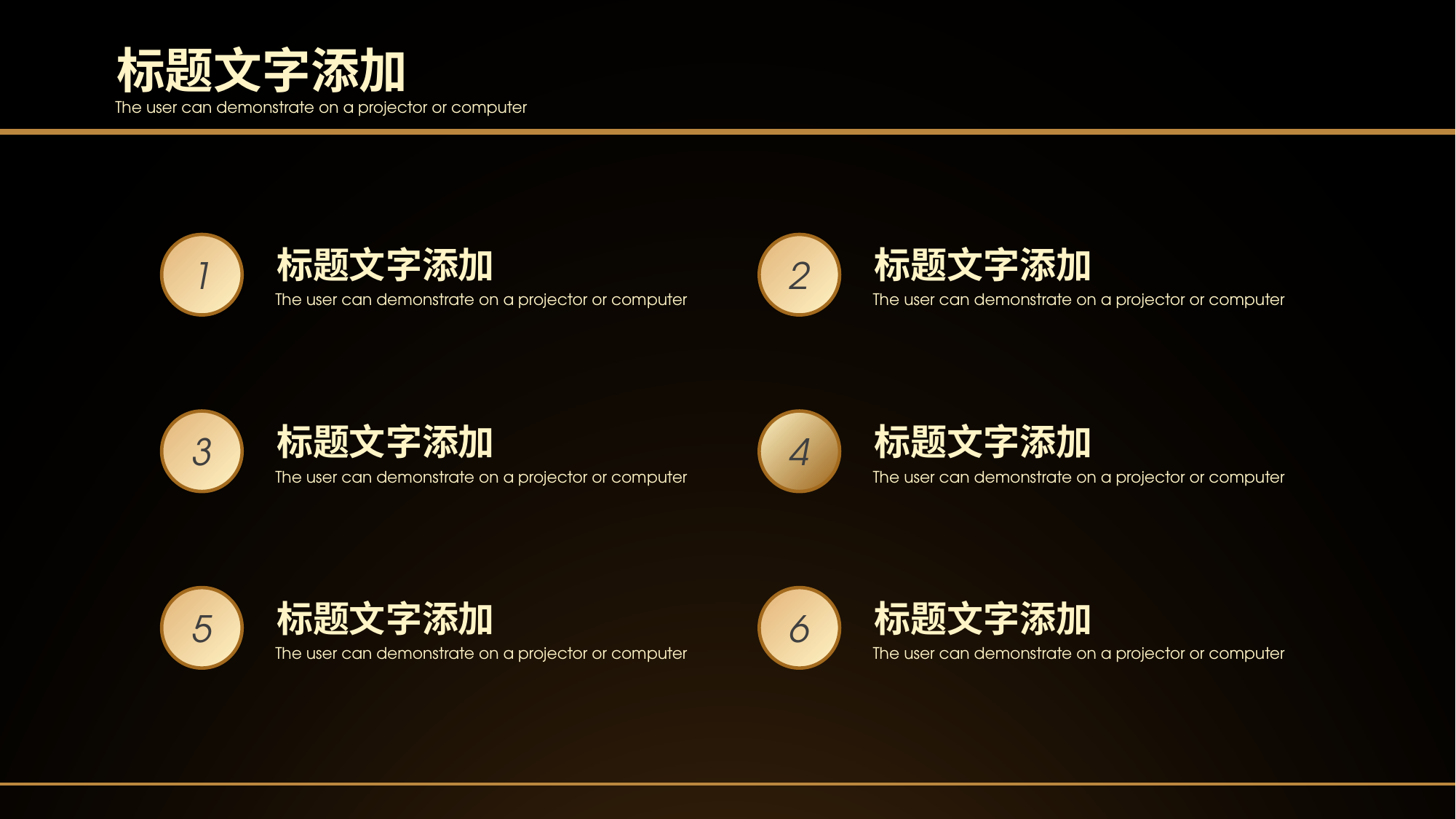

标题文字添加
The user can demonstrate on a projector or computer
1
标题文字添加
The user can demonstrate on a projector or computer
2
标题文字添加
The user can demonstrate on a projector or computer
3
标题文字添加
The user can demonstrate on a projector or computer
4
标题文字添加
The user can demonstrate on a projector or computer
5
标题文字添加
The user can demonstrate on a projector or computer
6
标题文字添加
The user can demonstrate on a projector or computer